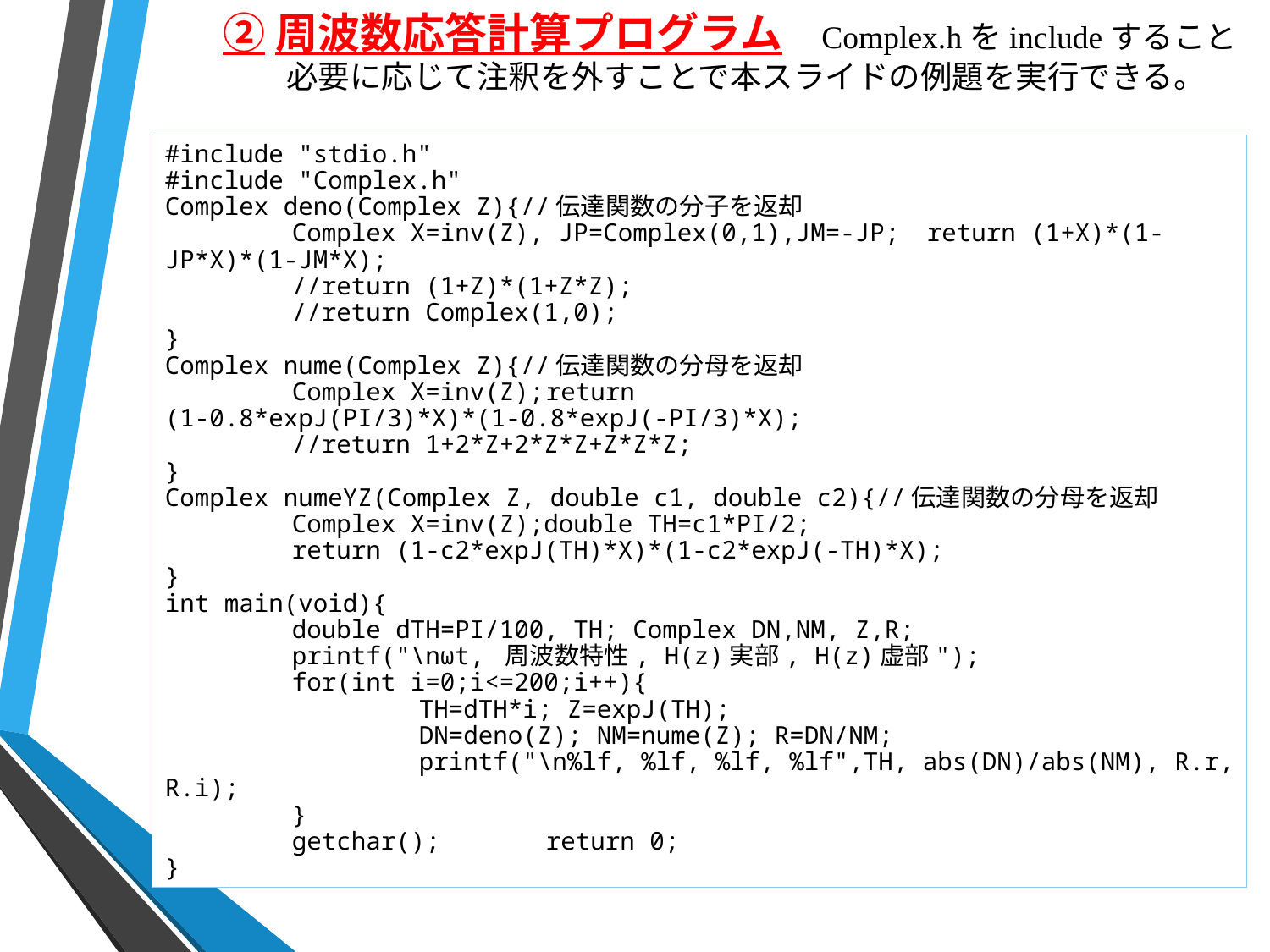

②周波数応答計算プログラム　Complex.hをincludeすること
　　必要に応じて注釈を外すことで本スライドの例題を実行できる。
#include "stdio.h"
#include "Complex.h"
Complex deno(Complex Z){//伝達関数の分子を返却
	Complex X=inv(Z), JP=Complex(0,1),JM=-JP;	return (1+X)*(1-JP*X)*(1-JM*X);
	//return (1+Z)*(1+Z*Z);
	//return Complex(1,0);
}
Complex nume(Complex Z){//伝達関数の分母を返却
	Complex X=inv(Z);	return (1-0.8*expJ(PI/3)*X)*(1-0.8*expJ(-PI/3)*X);
	//return 1+2*Z+2*Z*Z+Z*Z*Z;
}
Complex numeYZ(Complex Z, double c1, double c2){//伝達関数の分母を返却
	Complex X=inv(Z);double TH=c1*PI/2;
	return (1-c2*expJ(TH)*X)*(1-c2*expJ(-TH)*X);
}
int main(void){
	double dTH=PI/100, TH; Complex DN,NM, Z,R;
	printf("\nωt, 周波数特性, H(z)実部, H(z)虚部");
	for(int i=0;i<=200;i++){
		TH=dTH*i; Z=expJ(TH);
		DN=deno(Z); NM=nume(Z); R=DN/NM;
		printf("\n%lf, %lf, %lf, %lf",TH, abs(DN)/abs(NM), R.r, R.i);
	}
	getchar();	return 0;
}